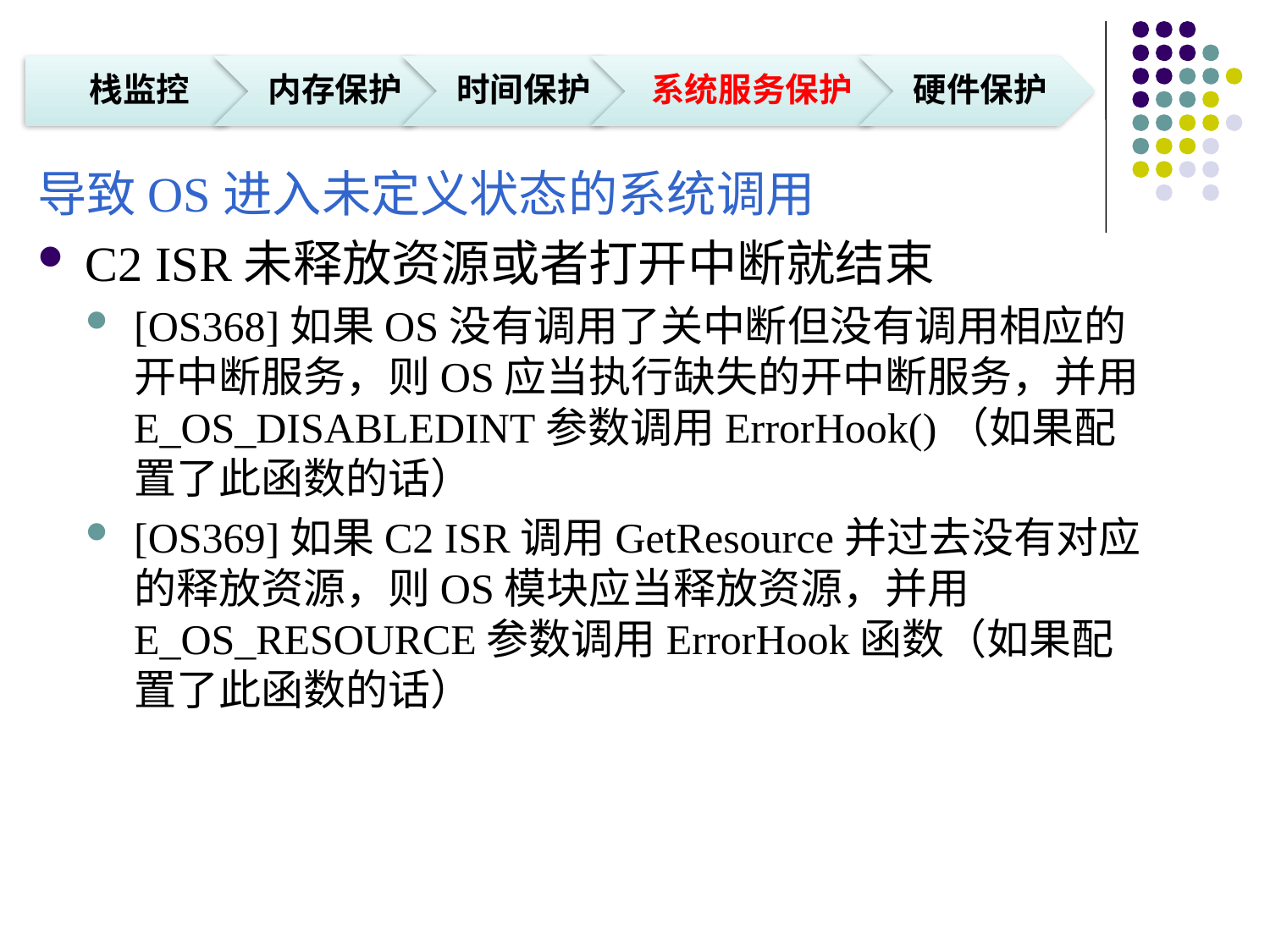

栈监控
内存保护
时间保护
系统服务保护
硬件保护
导致OS进入未定义状态的系统调用
C2 ISR未释放资源或者打开中断就结束
[OS368]如果OS没有调用了关中断但没有调用相应的开中断服务，则OS应当执行缺失的开中断服务，并用E_OS_DISABLEDINT参数调用ErrorHook()（如果配置了此函数的话）
[OS369]如果C2 ISR调用GetResource并过去没有对应的释放资源，则OS模块应当释放资源，并用E_OS_RESOURCE参数调用ErrorHook函数（如果配置了此函数的话）